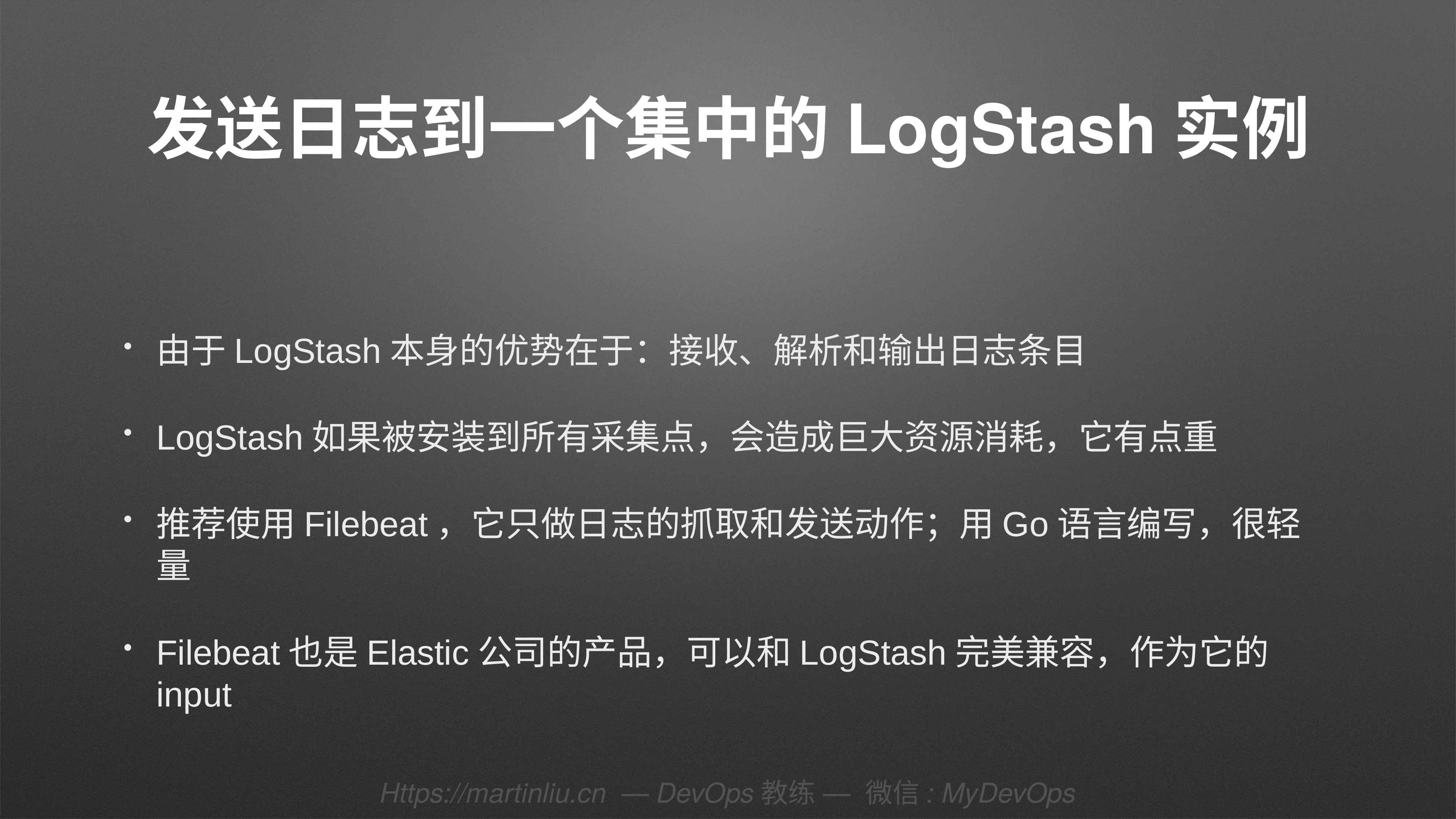

# 发送日志到一个集中的LogStash实例
由于LogStash本身的优势在于：接收、解析和输出日志条目
LogStash如果被安装到所有采集点，会造成巨大资源消耗，它有点重
推荐使用Filebeat，它只做日志的抓取和发送动作；用Go语言编写，很轻量
Filebeat也是Elastic公司的产品，可以和LogStash完美兼容，作为它的input